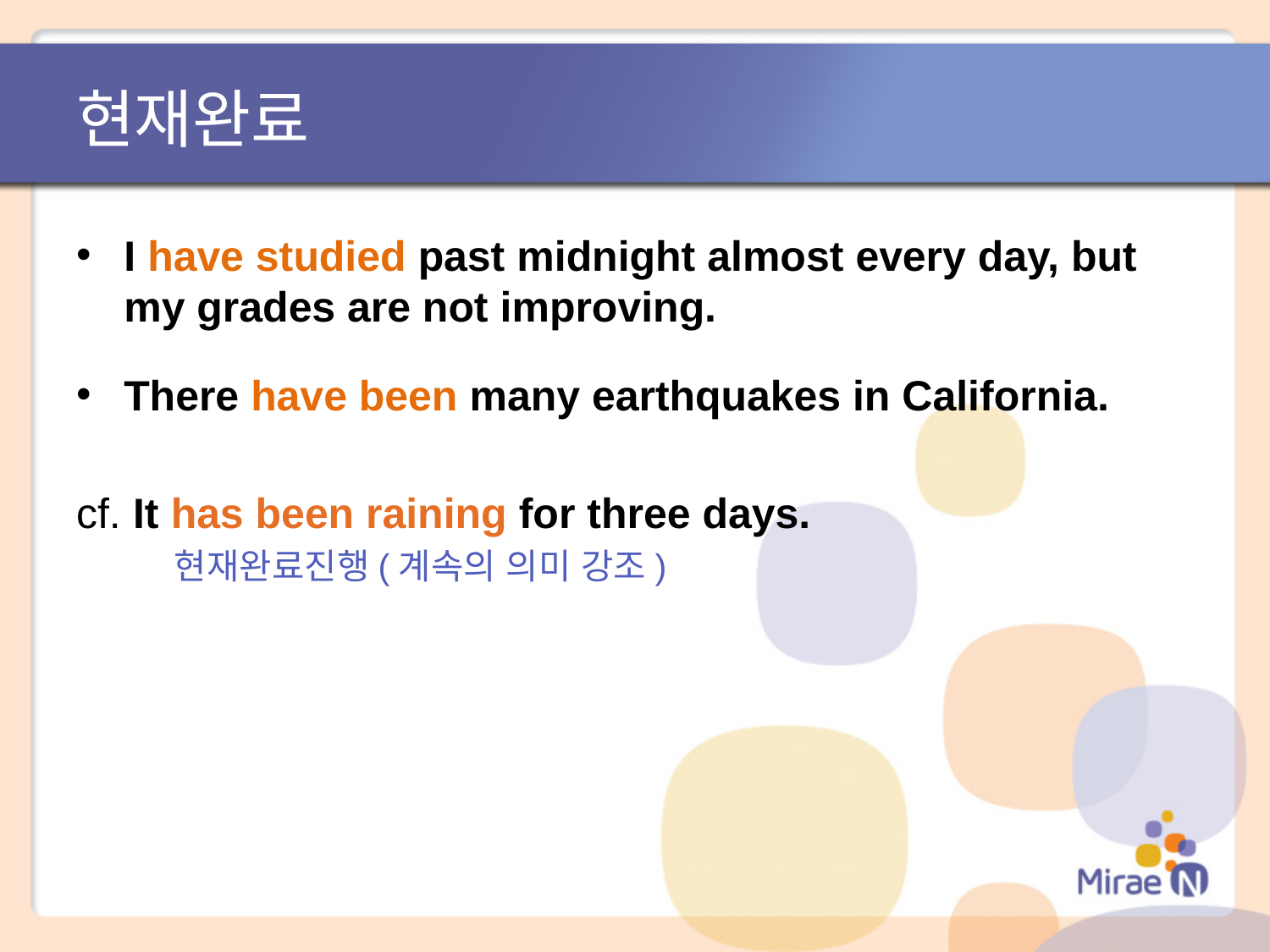

# 현재완료
I have studied past midnight almost every day, but my grades are not improving.

There have been many earthquakes in California.

cf. It has been raining for three days.
         현재완료진행(계속의 의미 강조)